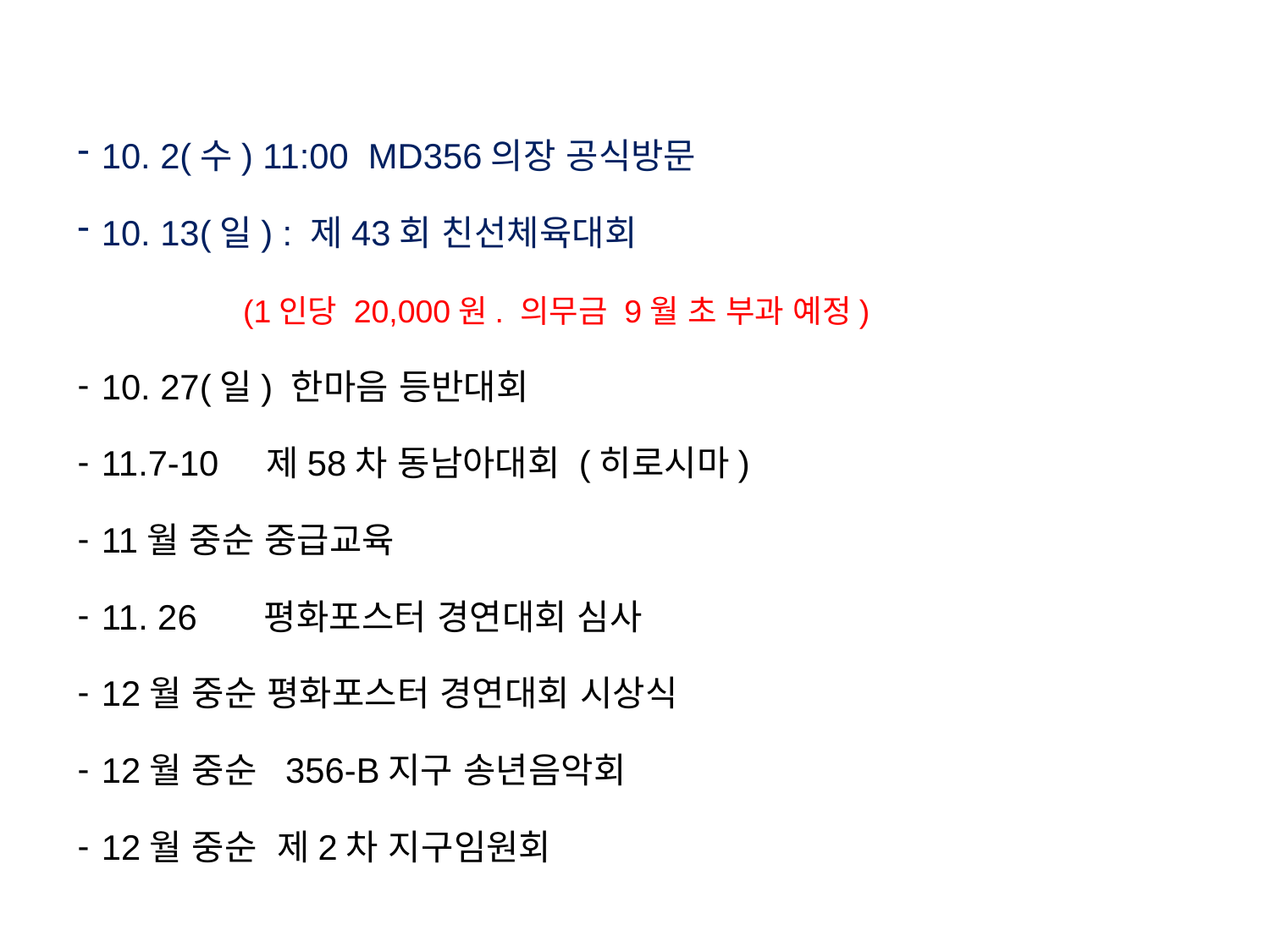

10. 2(수) 11:00  MD356의장 공식방문
10. 13(일) : 제43회 친선체육대회
                 (1인당 20,000원. 의무금 9월 초 부과 예정)
10. 27(일) 한마음 등반대회
11.7-10    제58차 동남아대회 (히로시마)
11월 중순 중급교육
11. 26      평화포스터 경연대회 심사
12월 중순 평화포스터 경연대회 시상식
12월 중순  356-B지구 송년음악회
12월 중순  제2차 지구임원회